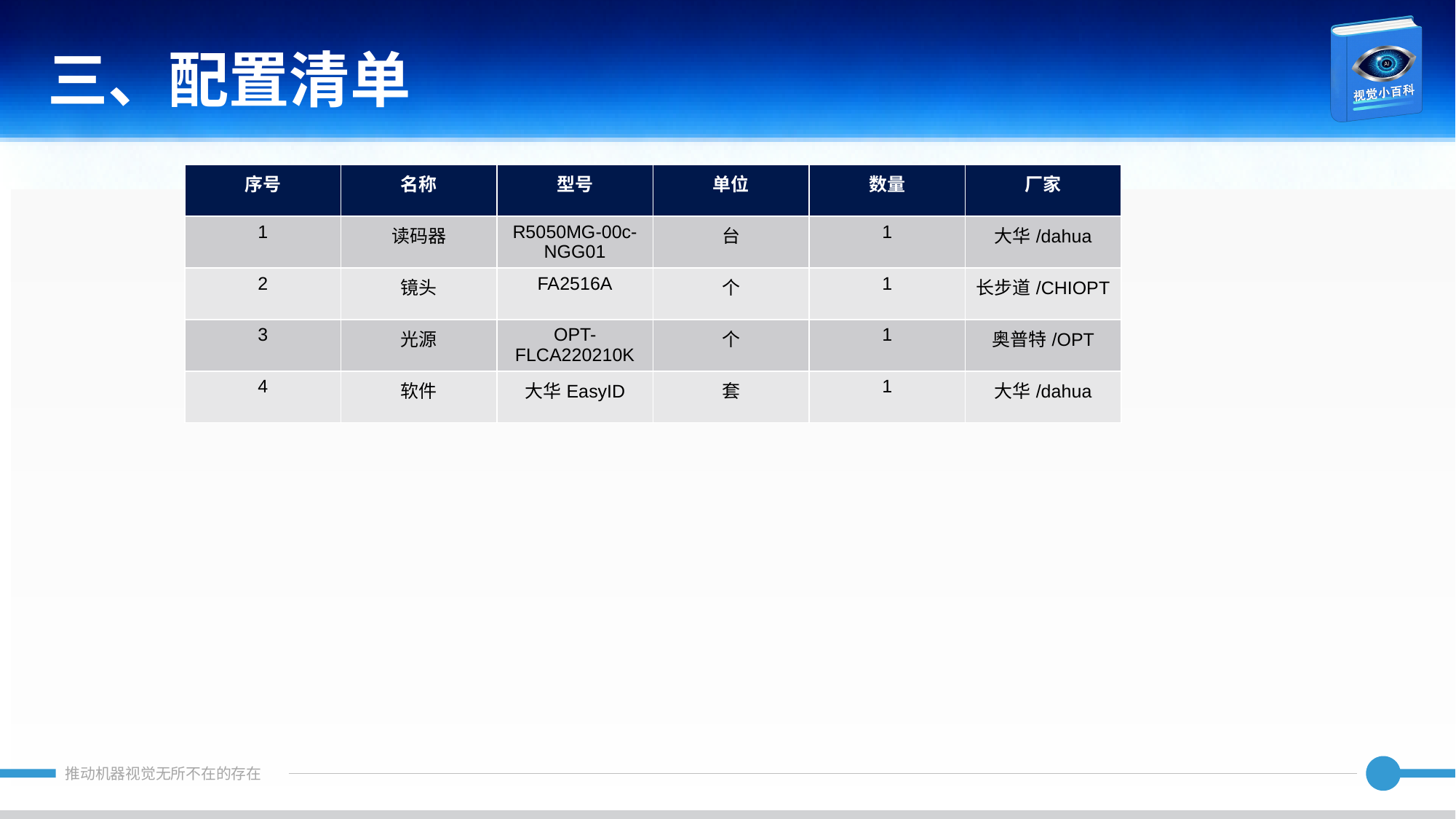

三、配置清单
| 序号 | 名称 | 型号 | 单位 | 数量 | 厂家 |
| --- | --- | --- | --- | --- | --- |
| 1 | 读码器 | R5050MG-00c-NGG01 | 台 | 1 | 大华/dahua |
| 2 | 镜头 | FA2516A | 个 | 1 | 长步道/CHIOPT |
| 3 | 光源 | OPT-FLCA220210K | 个 | 1 | 奥普特/OPT |
| 4 | 软件 | 大华EasyID | 套 | 1 | 大华/dahua |
7